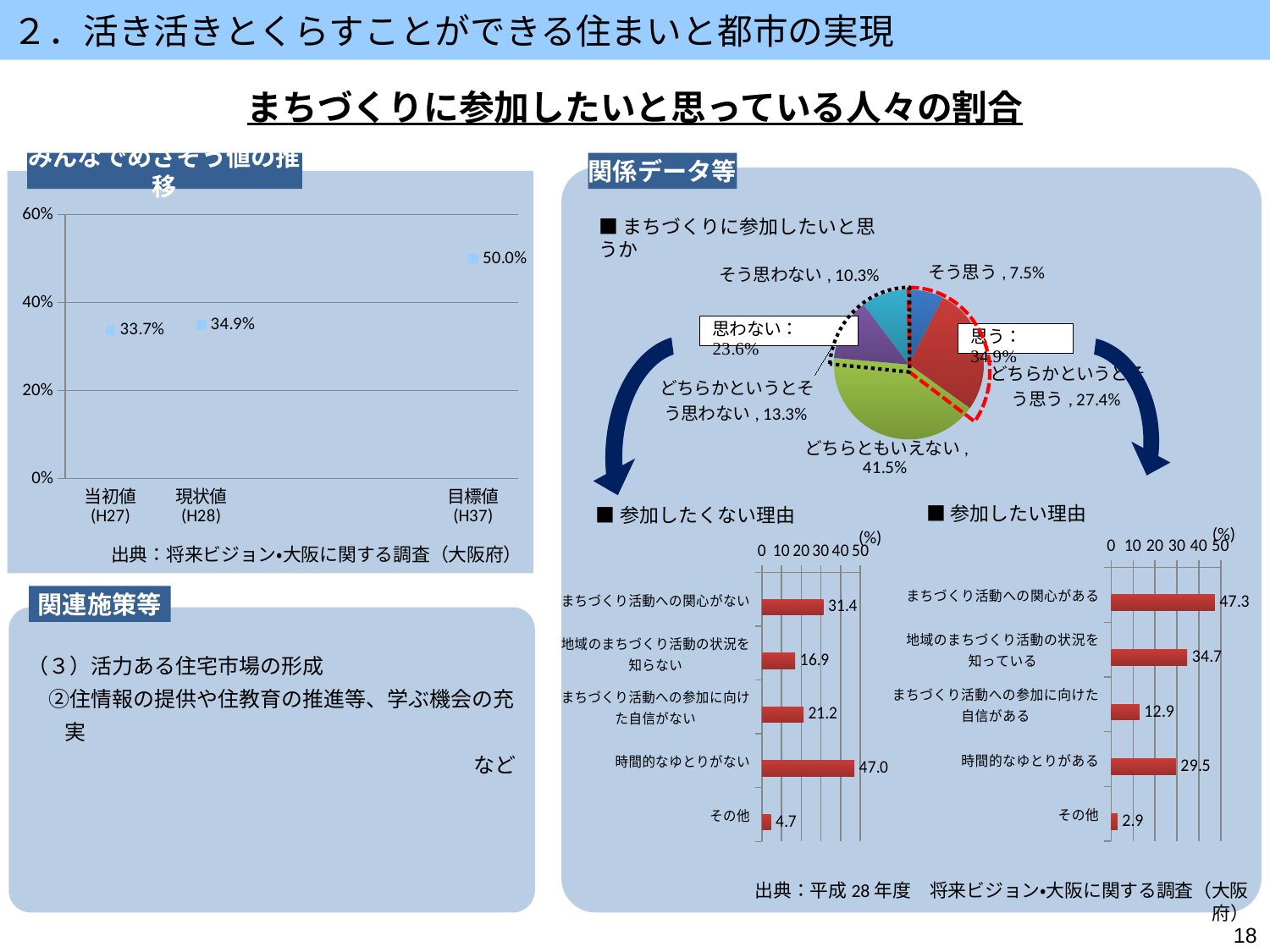

２．活き活きとくらすことができる住まいと都市の実現
まちづくりに参加したいと思っている人々の割合
みんなでめざそう値の推移
関係データ等

### Chart

| Category |  |
|---|---|
| 当初値
(H27) | 0.337 |
| 現状値
(H28) | 0.349 |
|  | None |
|  | None |
| 目標値
(H37) | 0.5 |
■まちづくりに参加したいと思うか

### Chart

| Category |  |
|---|---|
| そう思う | 7.5 |
| どちらかというとそう思う | 27.4 |
| どちらともいえない | 41.5 |
| どちらかというとそう思わない | 13.3 |
| そう思わない | 10.3 |

■参加したい理由
■参加したくない理由
(%)
(%)

### Chart

| Category |  |  |
|---|---|---|
| まちづくり活動への関心がある | None | 47.277936962750715 |
| 地域のまちづくり活動の状況を知っている | None | 34.67048710601719 |
| まちづくり活動への参加に向けた自信がある | None | 12.893982808022923 |
| 時間的なゆとりがある | None | 29.512893982808023 |
| その他 | None | 2.865329512893983 |
出典：将来ビジョン・大阪に関する調査（大阪府）

### Chart

| Category |  |  |
|---|---|---|
| まちづくり活動への関心がない | None | 31.35593220338983 |
| 地域のまちづくり活動の状況を知らない | None | 16.949152542372882 |
| まちづくり活動への参加に向けた自信がない | None | 21.1864406779661 |
| 時間的なゆとりがない | None | 47.03389830508475 |
| その他 | None | 4.661016949152542 |
関連施策等

（３）活力ある住宅市場の形成
　②住情報の提供や住教育の推進等、学ぶ機会の充実
など
出典：平成28年度　将来ビジョン・大阪に関する調査（大阪府）
18